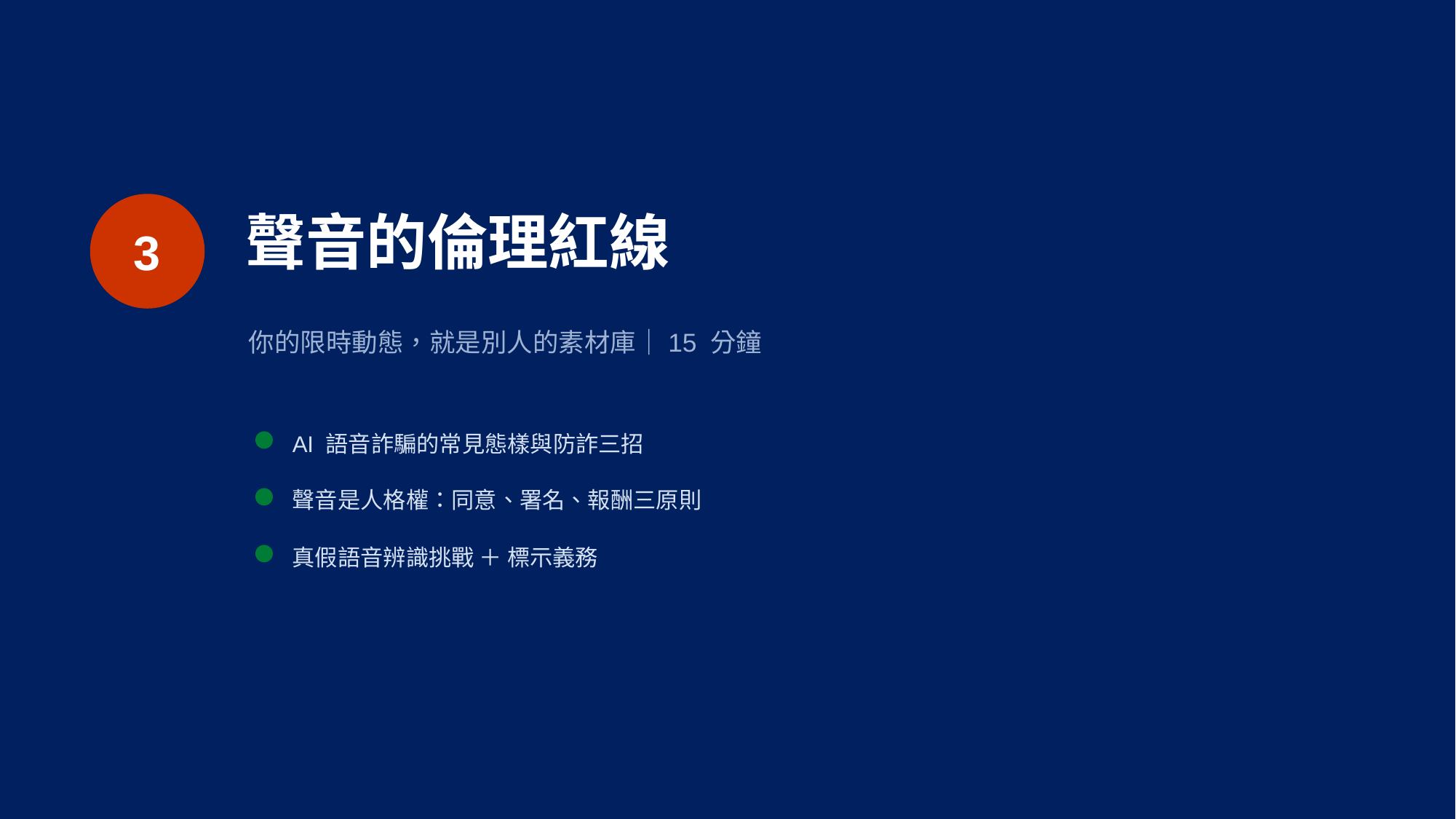

3
聲音的倫理紅線
你的限時動態，就是別人的素材庫｜15 分鐘
AI 語音詐騙的常見態樣與防詐三招

聲音是人格權：同意、署名、報酬三原則

真假語音辨識挑戰 ＋ 標示義務